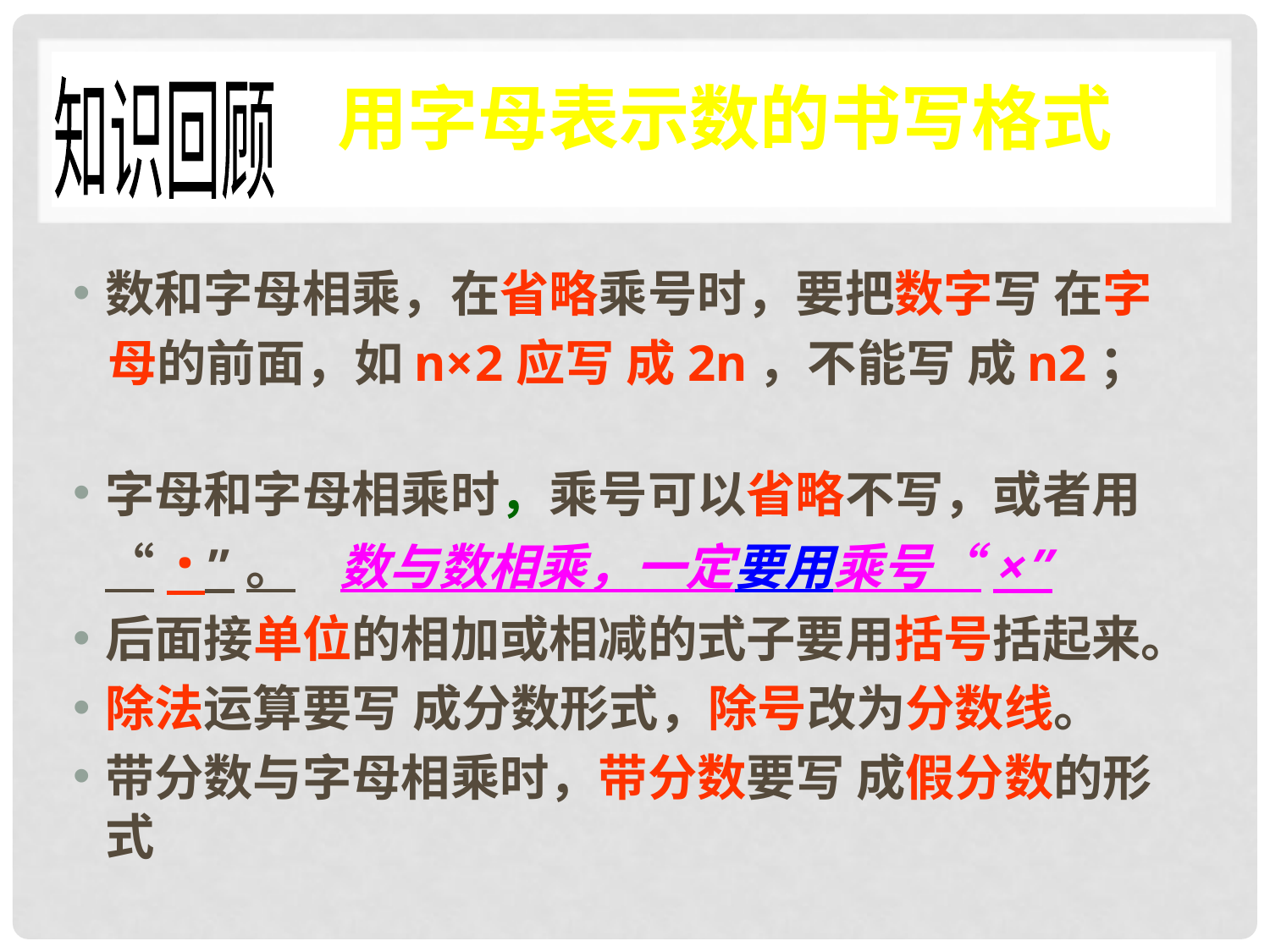

用字母表示数的书写格式
知识回顾
数和字母相乘，在省略乘号时，要把数字写 在字
  母的前面，如n×2应写 成2n，不能写 成n2；
字母和字母相乘时，乘号可以省略不写，或者用“·”。    数与数相乘，一定要用乘号“×”
后面接单位的相加或相减的式子要用括号括起来。
除法运算要写 成分数形式，除号改为分数线。
带分数与字母相乘时，带分数要写 成假分数的形式